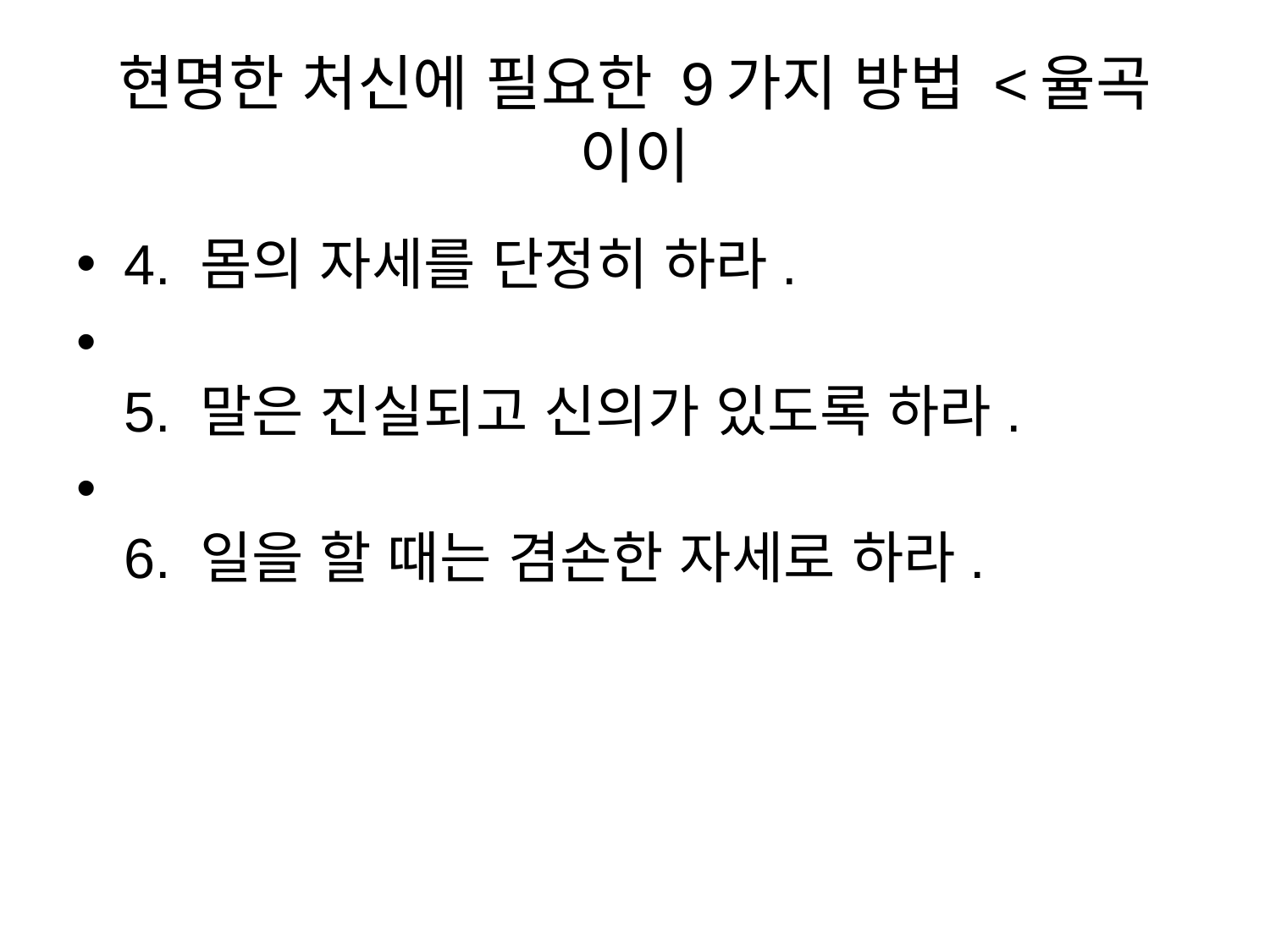

# 현명한 처신에 필요한 9가지 방법 <율곡 이이
4. 몸의 자세를 단정히 하라.
5. 말은 진실되고 신의가 있도록 하라.
6. 일을 할 때는 겸손한 자세로 하라.